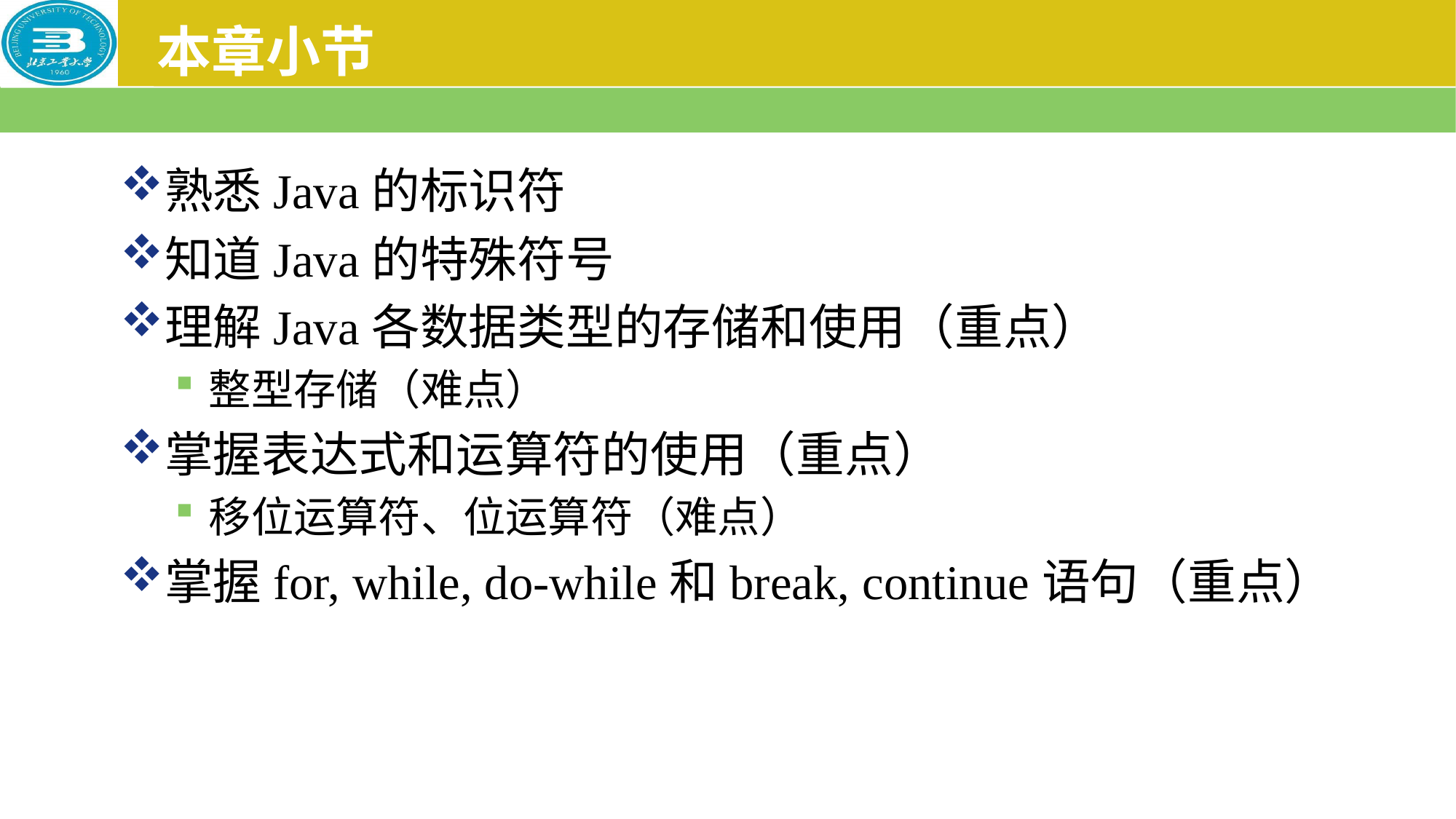

# 本章小节
熟悉Java的标识符
知道Java的特殊符号
理解Java各数据类型的存储和使用（重点）
整型存储（难点）
掌握表达式和运算符的使用（重点）
移位运算符、位运算符（难点）
掌握for, while, do-while和break, continue语句（重点）